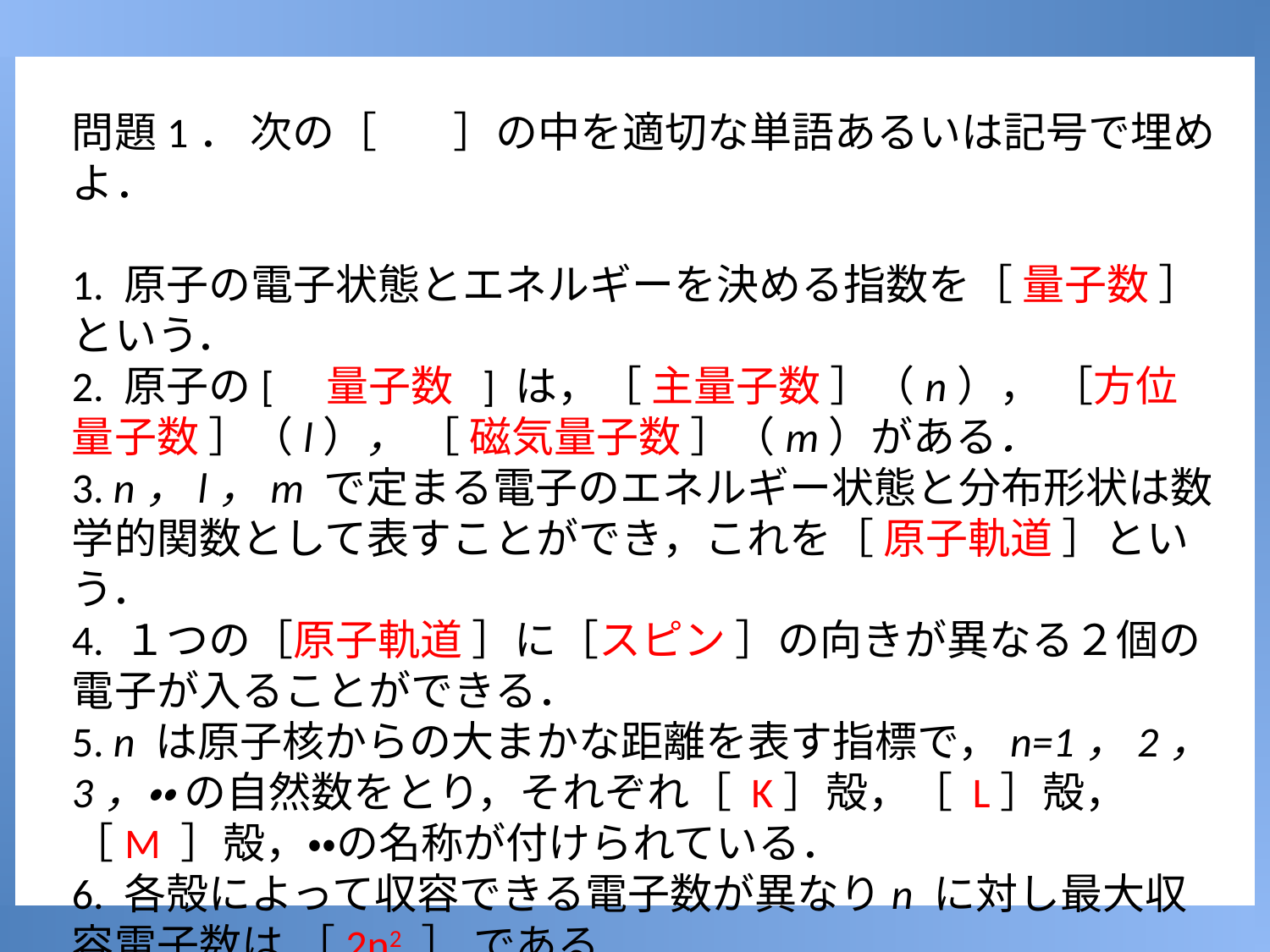

問題1． 次の［        ］の中を適切な単語あるいは記号で埋めよ．

1. 原子の電子状態とエネルギーを決める指数を［ 量子数 ］という．
2. 原子の[　量子数  ] は，［ 主量子数 ］（n）， ［方位量子数 ］（l）， ［ 磁気量子数 ］（m）がある．
3. n，l，m で定まる電子のエネルギー状態と分布形状は数学的関数として表すことができ，これを［ 原子軌道 ］という．
4. １つの［原子軌道 ］に［スピン ］の向きが異なる２個の電子が入ることができる．
5. n は原子核からの大まかな距離を表す指標で，n=1，2，3，・・ の自然数をとり，それぞれ［ K］殻，［ L］殻， ［M ］殻，・・の名称が付けられている．
6. 各殻によって収容できる電子数が異なりn に対し最大収容電子数は ［2n2 ］ である．